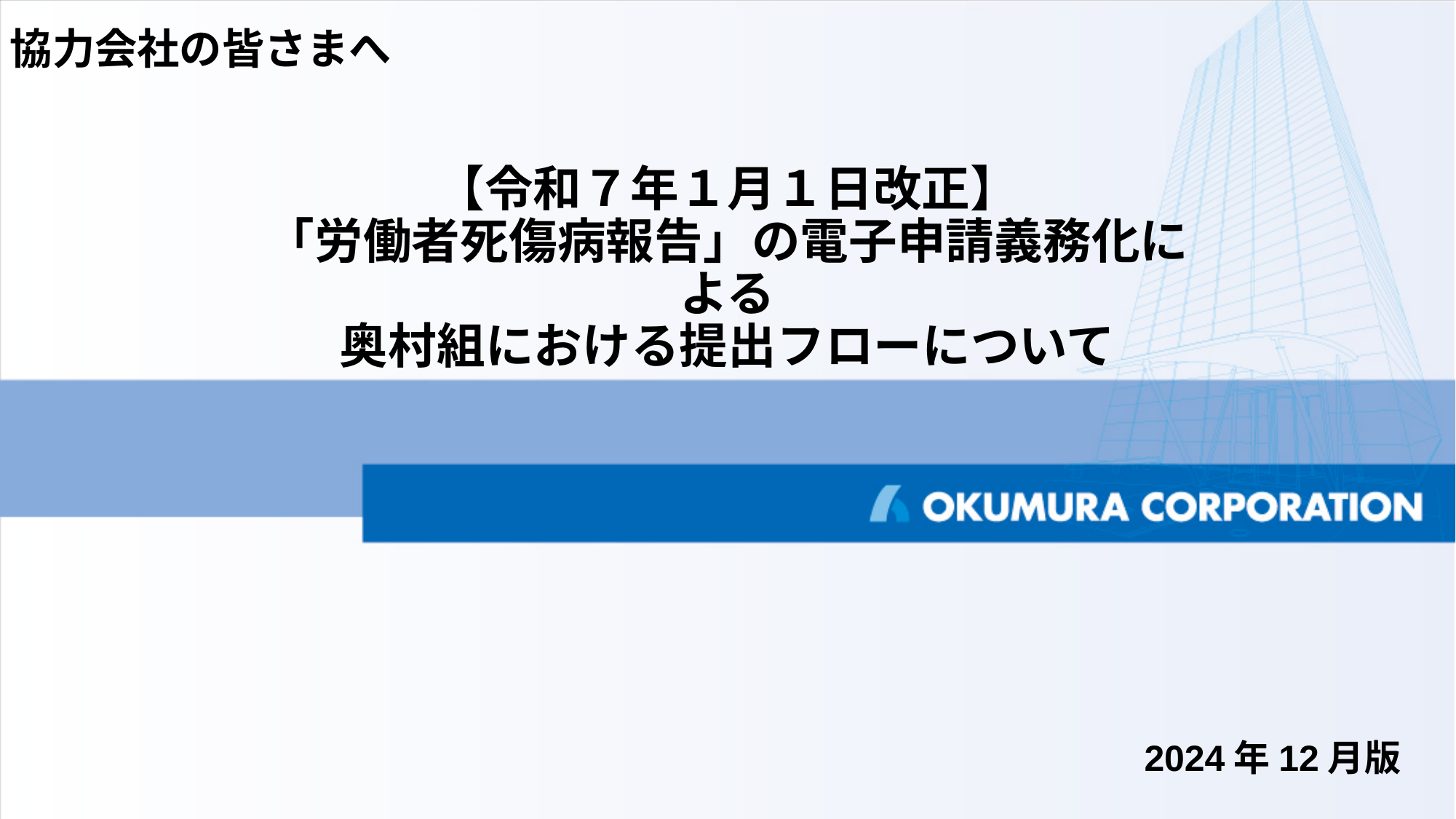

協力会社の皆さまへ
【令和７年１月１日改正】
「労働者死傷病報告」の電子申請義務化による
奥村組における提出フローについて
2024年12月版